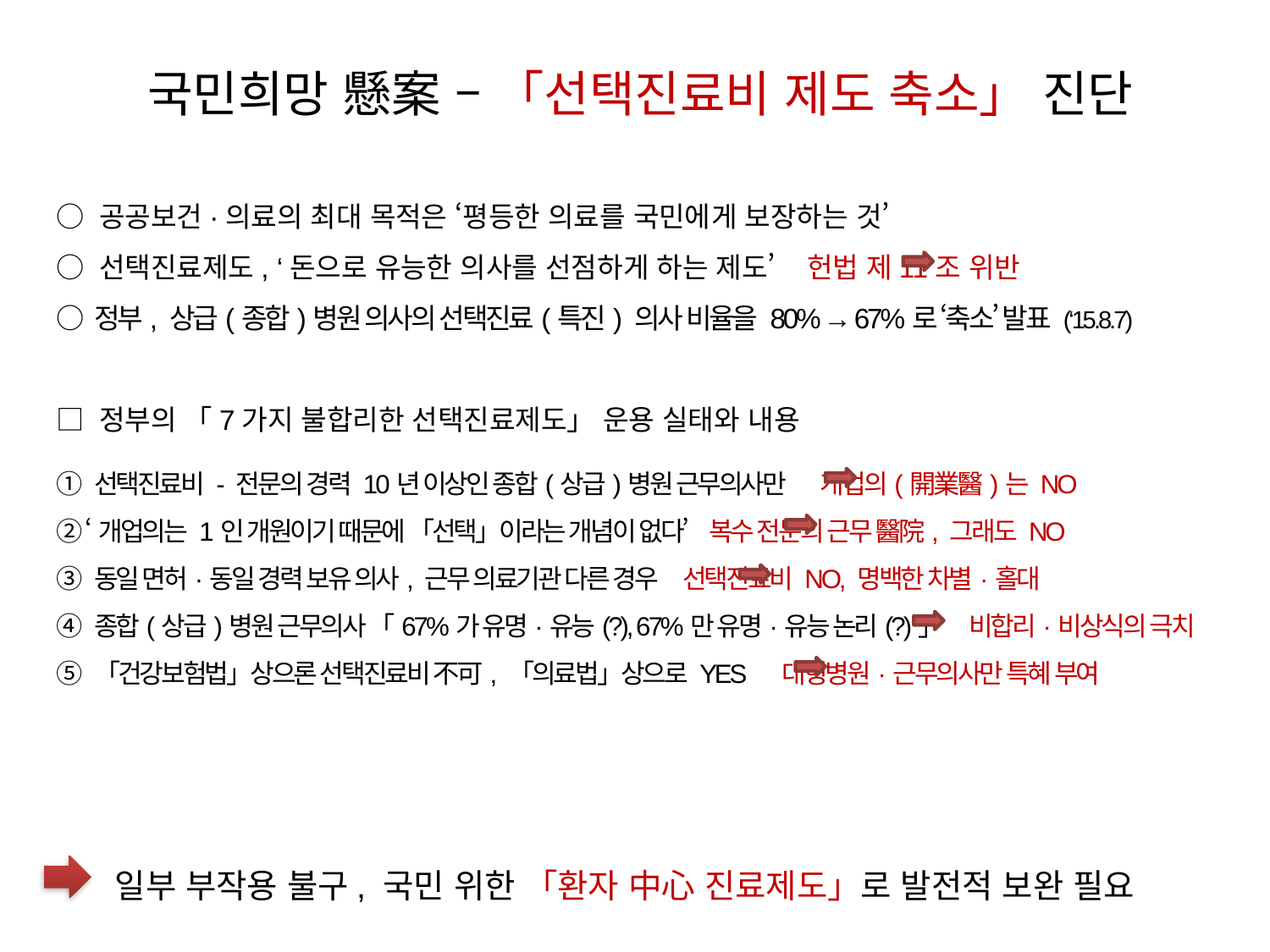

국민희망 懸案 – 「선택진료비 제도 축소」 진단
○ 공공보건·의료의 최대 목적은 ‘평등한 의료를 국민에게 보장하는 것’
○ 선택진료제도, ‘돈으로 유능한 의사를 선점하게 하는 제도’    헌법 제11조 위반
○ 정부, 상급(종합)병원 의사의 선택진료(특진) 의사 비율을 80% → 67%로 ‘축소’ 발표 (‘15.8.7)

□ 정부의 「7가지 불합리한 선택진료제도」 운용 실태와 내용

① 선택진료비 - 전문의 경력 10년 이상인 종합(상급)병원 근무의사만       개업의(開業醫)는 NO
② ‘개업의는 1인 개원이기 때문에 「선택」이라는 개념이 없다’    복수 전문의 근무 醫院, 그래도 NO
③ 동일 면허·동일 경력 보유 의사, 근무 의료기관 다른 경우     선택진료비 NO, 명백한 차별·홀대
④ 종합(상급)병원 근무의사 「67%가 유명·유능(?), 67%만 유명·유능 논리(?)」     비합리·비상식의 극치
⑤ 「건강보험법」상으론 선택진료비 不可, 「의료법」상으로 YES      대형병원·근무의사만 특혜 부여

일부 부작용 불구, 국민 위한 「환자 中心 진료제도」로 발전적 보완 필요